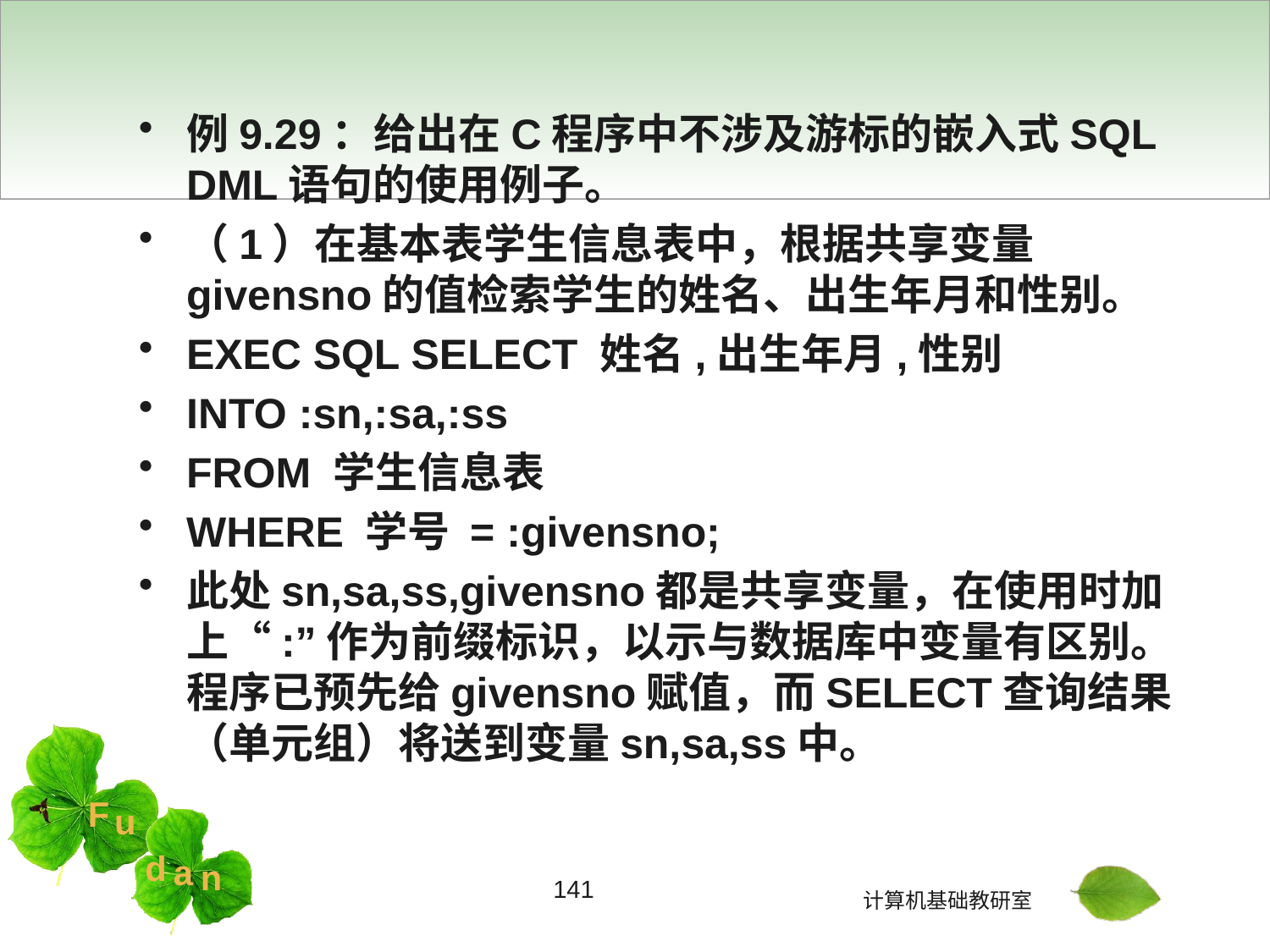

#
例9.29：给出在C程序中不涉及游标的嵌入式SQL DML语句的使用例子。
（1）在基本表学生信息表中，根据共享变量givensno的值检索学生的姓名、出生年月和性别。
EXEC SQL SELECT 姓名,出生年月,性别
INTO :sn,:sa,:ss
FROM 学生信息表
WHERE 学号 = :givensno;
此处sn,sa,ss,givensno都是共享变量，在使用时加上“:”作为前缀标识，以示与数据库中变量有区别。程序已预先给givensno赋值，而SELECT查询结果（单元组）将送到变量sn,sa,ss中。
141